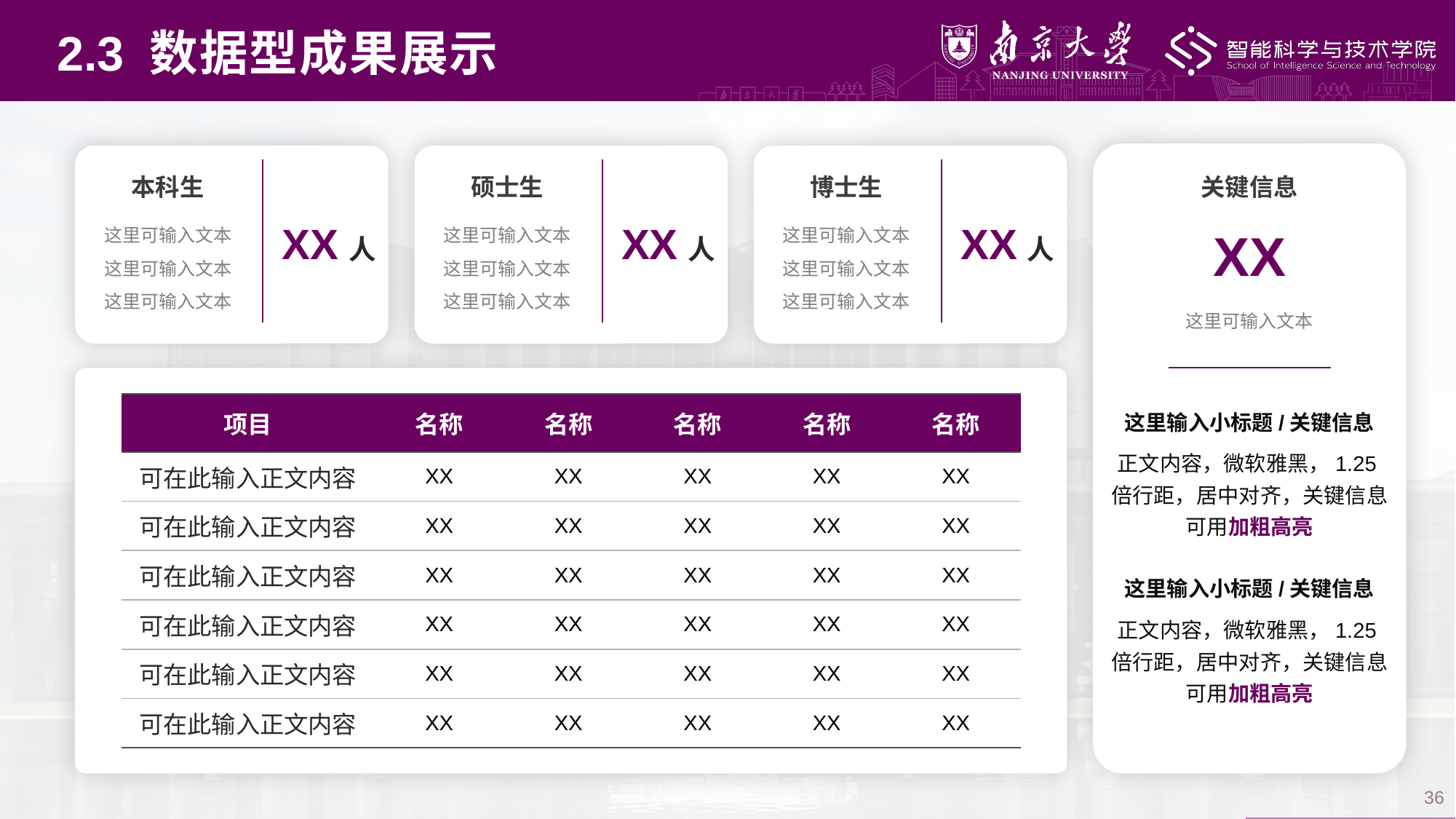

2.3 数据型成果展示

本科生
硕士生
博士生
关键信息
XX人
XX人
XX人
这里可输入文本
这里可输入文本
这里可输入文本
XX
这里可输入文本
这里可输入文本
这里可输入文本
这里可输入文本
这里可输入文本
这里可输入文本
这里可输入文本

| 项目 | 名称 | 名称 | 名称 | 名称 | 名称 |
| --- | --- | --- | --- | --- | --- |
| 可在此输入正文内容 | XX | XX | XX | XX | XX |
| 可在此输入正文内容 | XX | XX | XX | XX | XX |
| 可在此输入正文内容 | XX | XX | XX | XX | XX |
| 可在此输入正文内容 | XX | XX | XX | XX | XX |
| 可在此输入正文内容 | XX | XX | XX | XX | XX |
| 可在此输入正文内容 | XX | XX | XX | XX | XX |
这里输入小标题/关键信息
正文内容，微软雅黑，1.25倍行距，居中对齐，关键信息可用加粗高亮
这里输入小标题/关键信息
正文内容，微软雅黑，1.25倍行距，居中对齐，关键信息可用加粗高亮
36